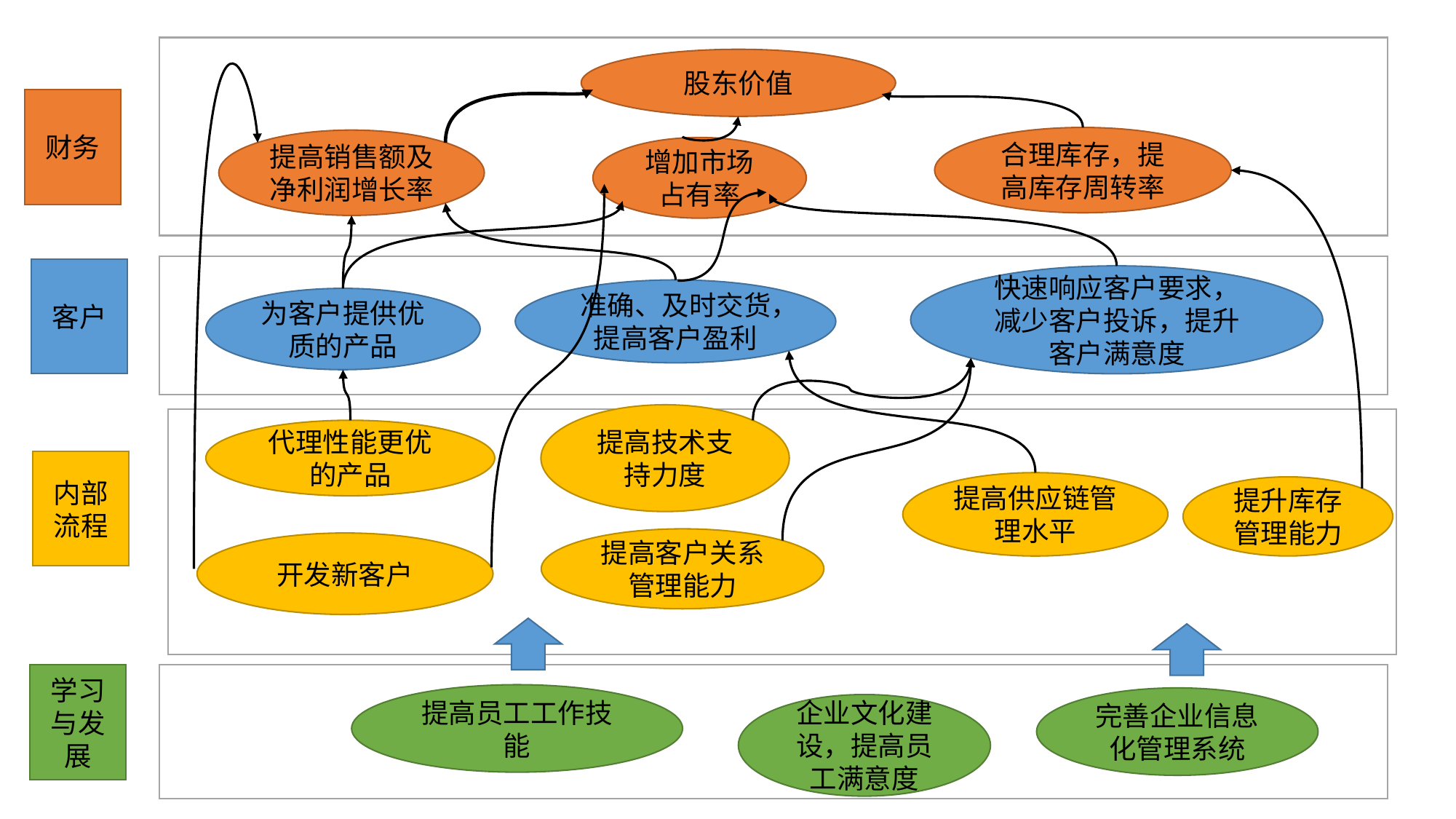

股东价值
财务
合理库存，提高库存周转率
提高销售额及净利润增长率
增加市场占有率

客户
快速响应客户要求，减少客户投诉，提升客户满意度
准确、及时交货，提高客户盈利
为客户提供优质的产品
提高技术支持力度

代理性能更优的产品
内部流程
提高供应链管理水平
提升库存管理能力
提高客户关系管理能力
开发新客户

学习与发展
提高员工工作技能
完善企业信息化管理系统
企业文化建设，提高员工满意度